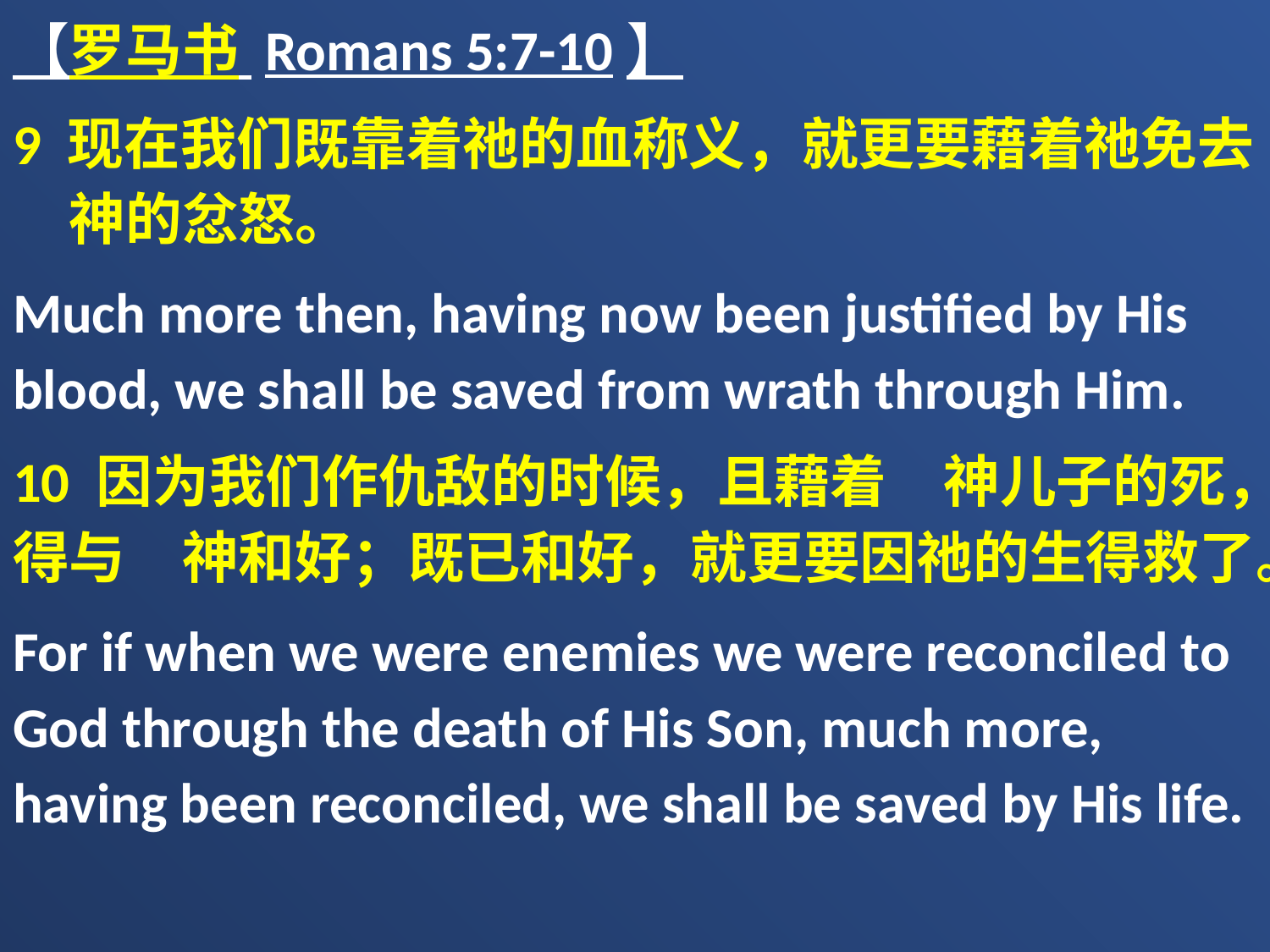

【罗马书 Romans 5:7-10】
9 现在我们既靠着祂的血称义，就更要藉着祂免去　神的忿怒。
Much more then, having now been justified by His blood, we shall be saved from wrath through Him.
10 因为我们作仇敌的时候，且藉着　神儿子的死，得与　神和好；既已和好，就更要因祂的生得救了。
For if when we were enemies we were reconciled to God through the death of His Son, much more, having been reconciled, we shall be saved by His life.